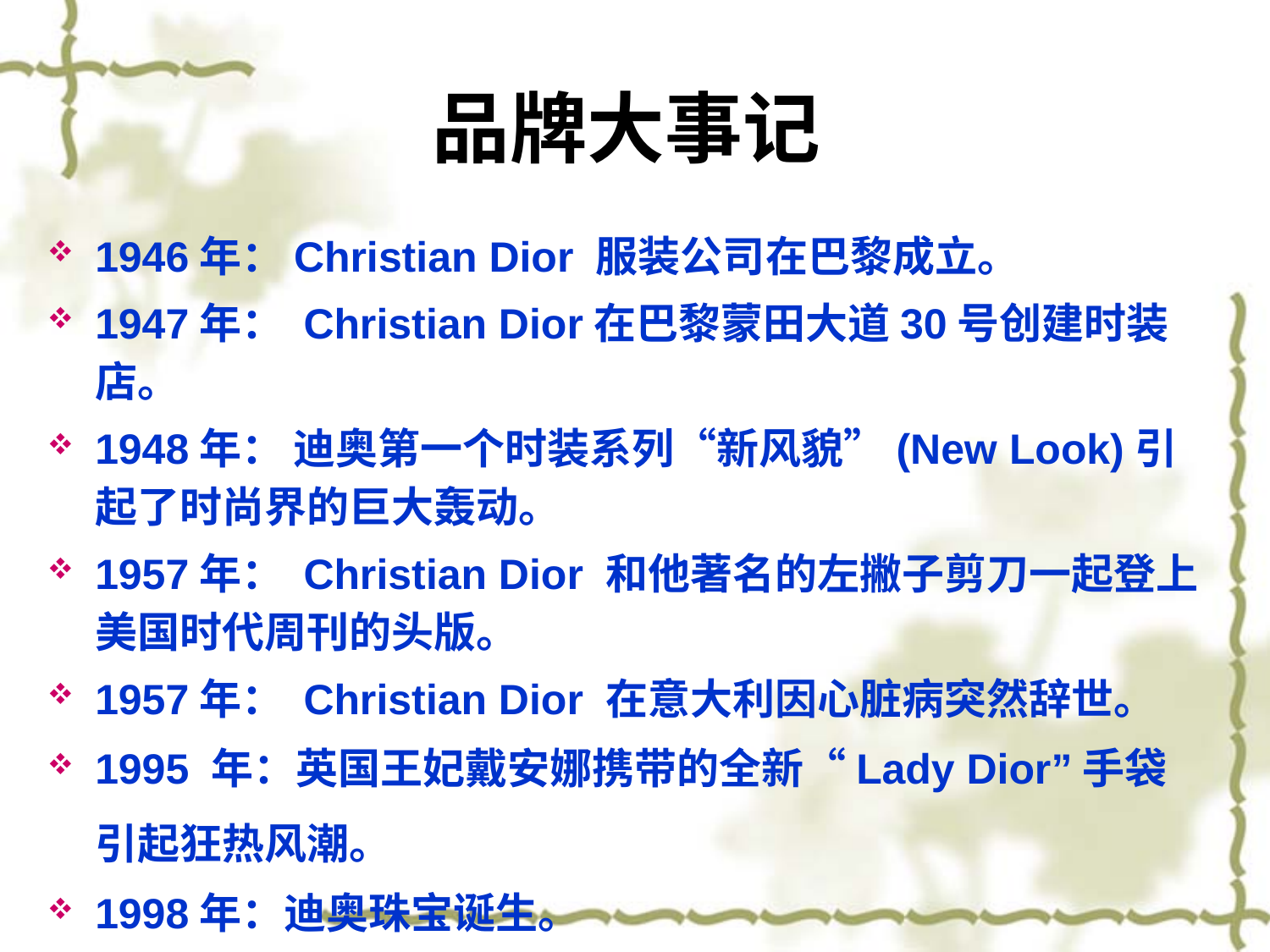

# 品牌大事记
1946年：Christian Dior 服装公司在巴黎成立。
1947年： Christian Dior在巴黎蒙田大道30号创建时装店。
1948年： 迪奥第一个时装系列“新风貌”(New Look)引起了时尚界的巨大轰动。
1957年： Christian Dior 和他著名的左撇子剪刀一起登上美国时代周刊的头版。
1957年： Christian Dior 在意大利因心脏病突然辞世。
1995 年：英国王妃戴安娜携带的全新“Lady Dior”手袋引起狂热风潮。
1998年：迪奥珠宝诞生。